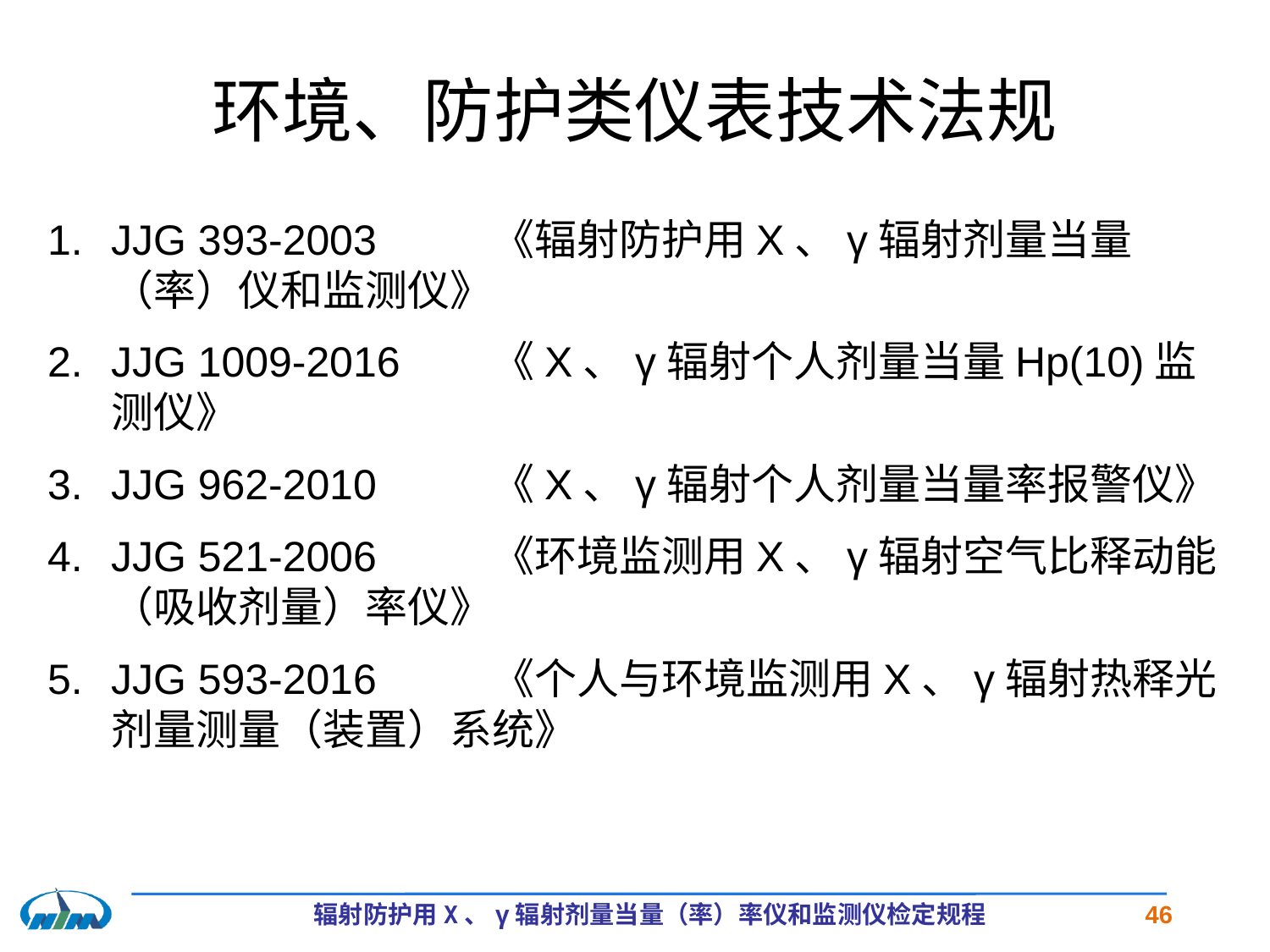

# 环境、防护类仪表技术法规
JJG 393-2003	《辐射防护用X、γ辐射剂量当量（率）仪和监测仪》
JJG 1009-2016	《X、γ辐射个人剂量当量Hp(10)监测仪》
JJG 962-2010 	《X、γ辐射个人剂量当量率报警仪》
JJG 521-2006 	《环境监测用X、γ辐射空气比释动能（吸收剂量）率仪》
JJG 593-2016	《个人与环境监测用X、γ辐射热释光剂量测量（装置）系统》